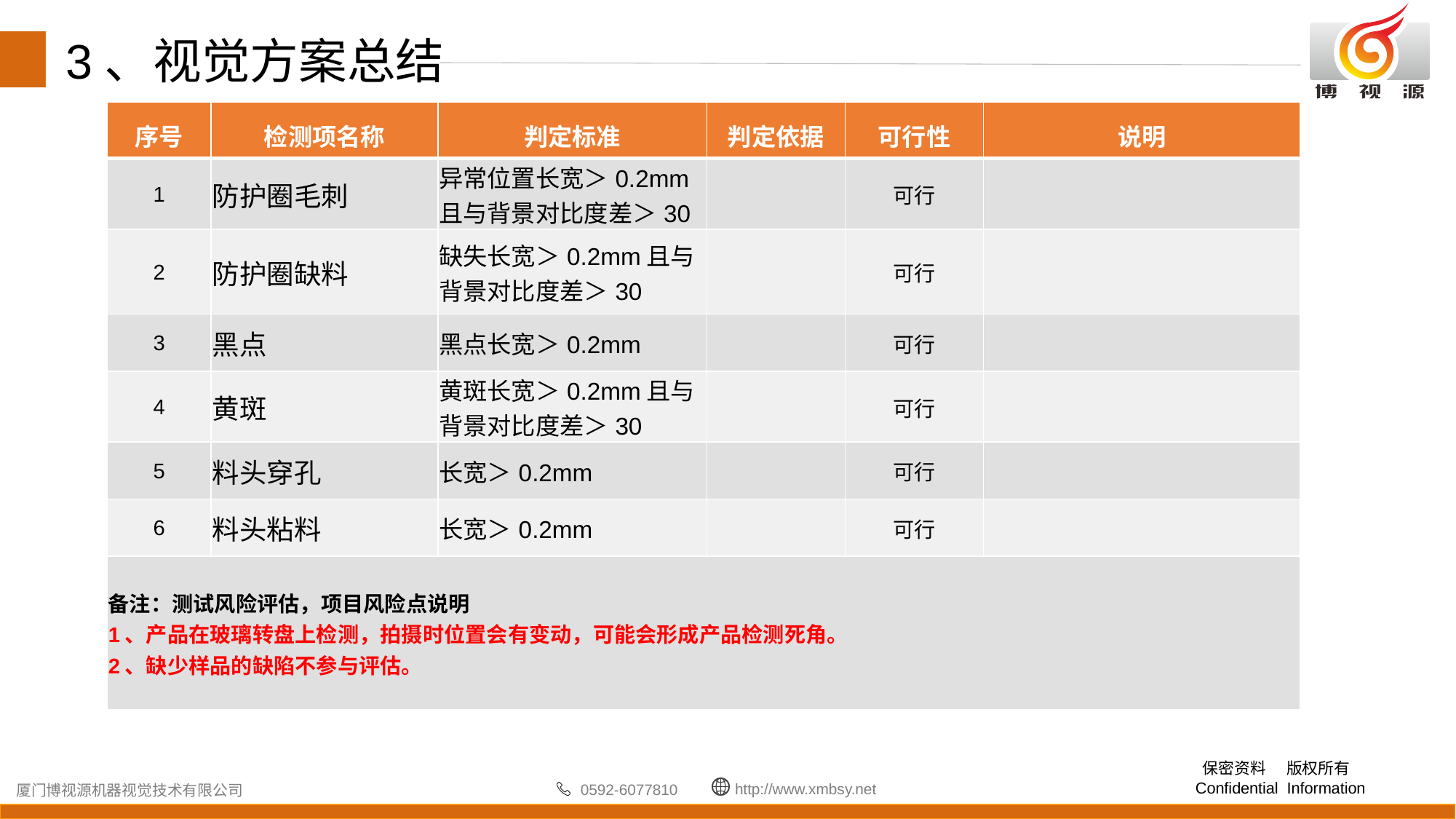

3、视觉方案总结
| 序号 | 检测项名称 | 判定标准 | 判定依据 | 可行性 | 说明 |
| --- | --- | --- | --- | --- | --- |
| 1 | 防护圈毛刺 | 异常位置长宽＞0.2mm且与背景对比度差＞30 |  | 可行 |  |
| 2 | 防护圈缺料 | 缺失长宽＞0.2mm且与背景对比度差＞30 |  | 可行 |  |
| 3 | 黑点 | 黑点长宽＞0.2mm |  | 可行 |  |
| 4 | 黄斑 | 黄斑长宽＞0.2mm且与背景对比度差＞30 |  | 可行 |  |
| 5 | 料头穿孔 | 长宽＞0.2mm |  | 可行 |  |
| 6 | 料头粘料 | 长宽＞0.2mm |  | 可行 |  |
| 备注：测试风险评估，项目风险点说明 1、产品在玻璃转盘上检测，拍摄时位置会有变动，可能会形成产品检测死角。 2、缺少样品的缺陷不参与评估。 |  |  |  |  |  |